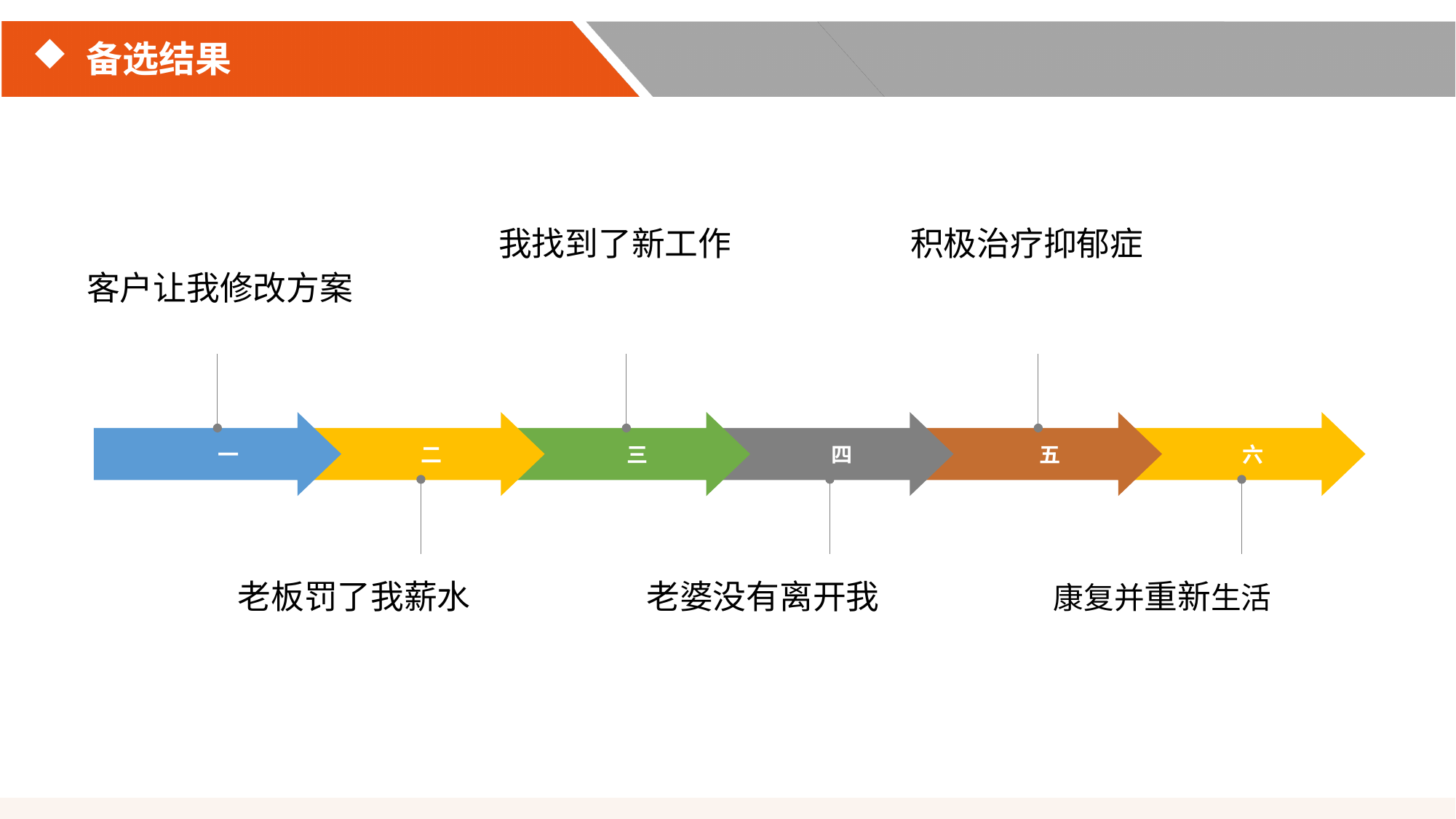

# 备选结果
我找到了新工作
积极治疗抑郁症
客户让我修改方案

一
二
三
四
五
六
老板罚了我薪水
老婆没有离开我
康复并重新生活